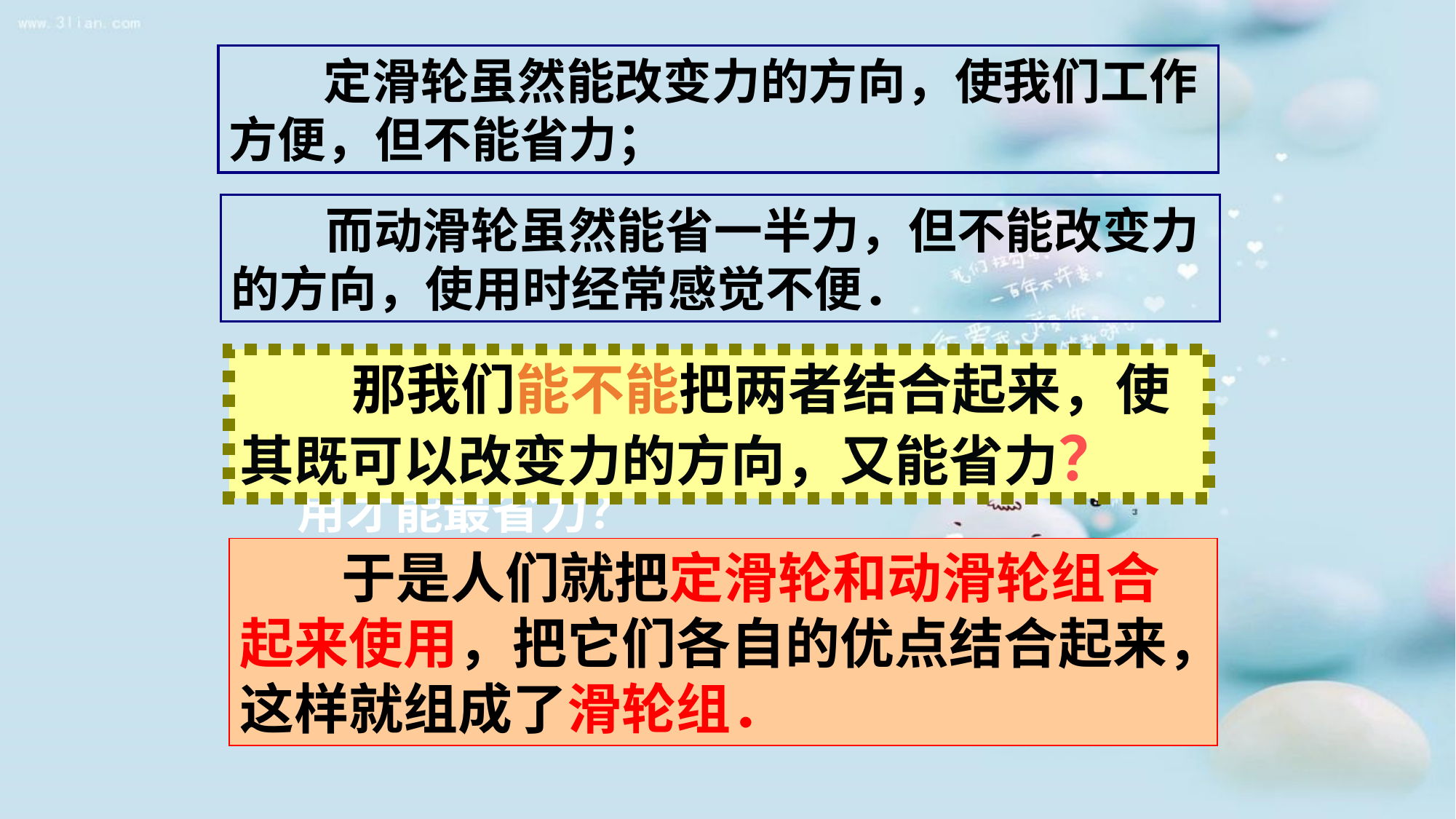

定滑轮虽然能改变力的方向，使我们工作方便，但不能省力；
　　 而动滑轮虽然能省一半力，但不能改变力的方向，使用时经常感觉不便．
        那我们能不能把两者结合起来，使其既可以改变力的方向，又能省力？
思考：用两个滑轮提升重物时，如何使用才能最省力？
　　 于是人们就把定滑轮和动滑轮组合起来使用，把它们各自的优点结合起来，这样就组成了滑轮组．